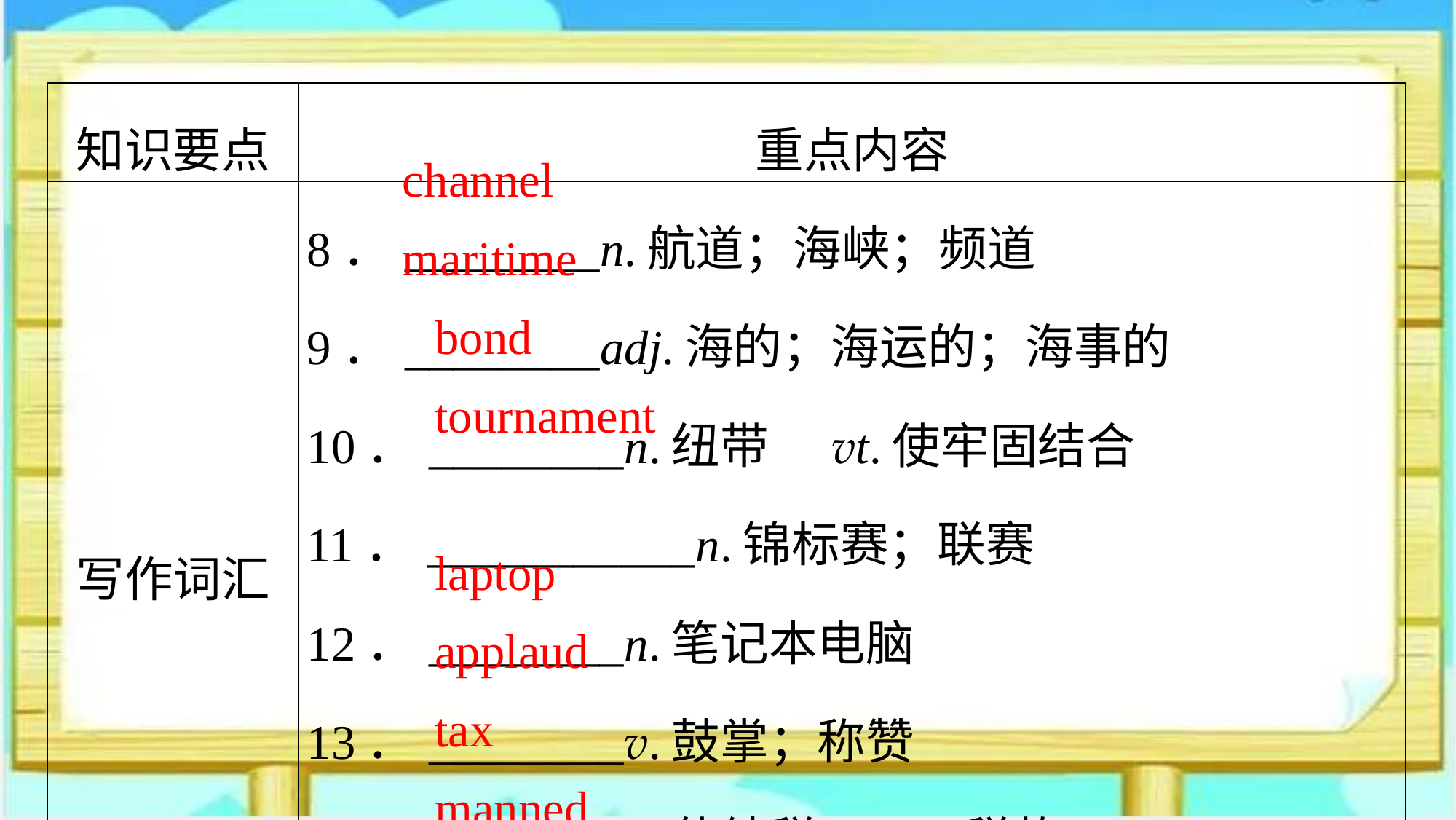

| 知识要点 | 重点内容 |
| --- | --- |
| 写作词汇 | 8．\_\_\_\_\_\_\_\_n.航道；海峡；频道 9．\_\_\_\_\_\_\_\_adj.海的；海运的；海事的 10．\_\_\_\_\_\_\_\_n.纽带　vt.使牢固结合 11．\_\_\_\_\_\_\_\_\_\_\_n.锦标赛；联赛 12．\_\_\_\_\_\_\_\_n.笔记本电脑 13．\_\_\_\_\_\_\_\_v.鼓掌；称赞 14．\_\_\_\_\_\_\_\_v.使纳税　n．税款 15．\_\_\_\_\_\_\_\_adj.有人控制的；需人操纵的 |
channel
maritime
bond
tournament
laptop
applaud
tax
manned